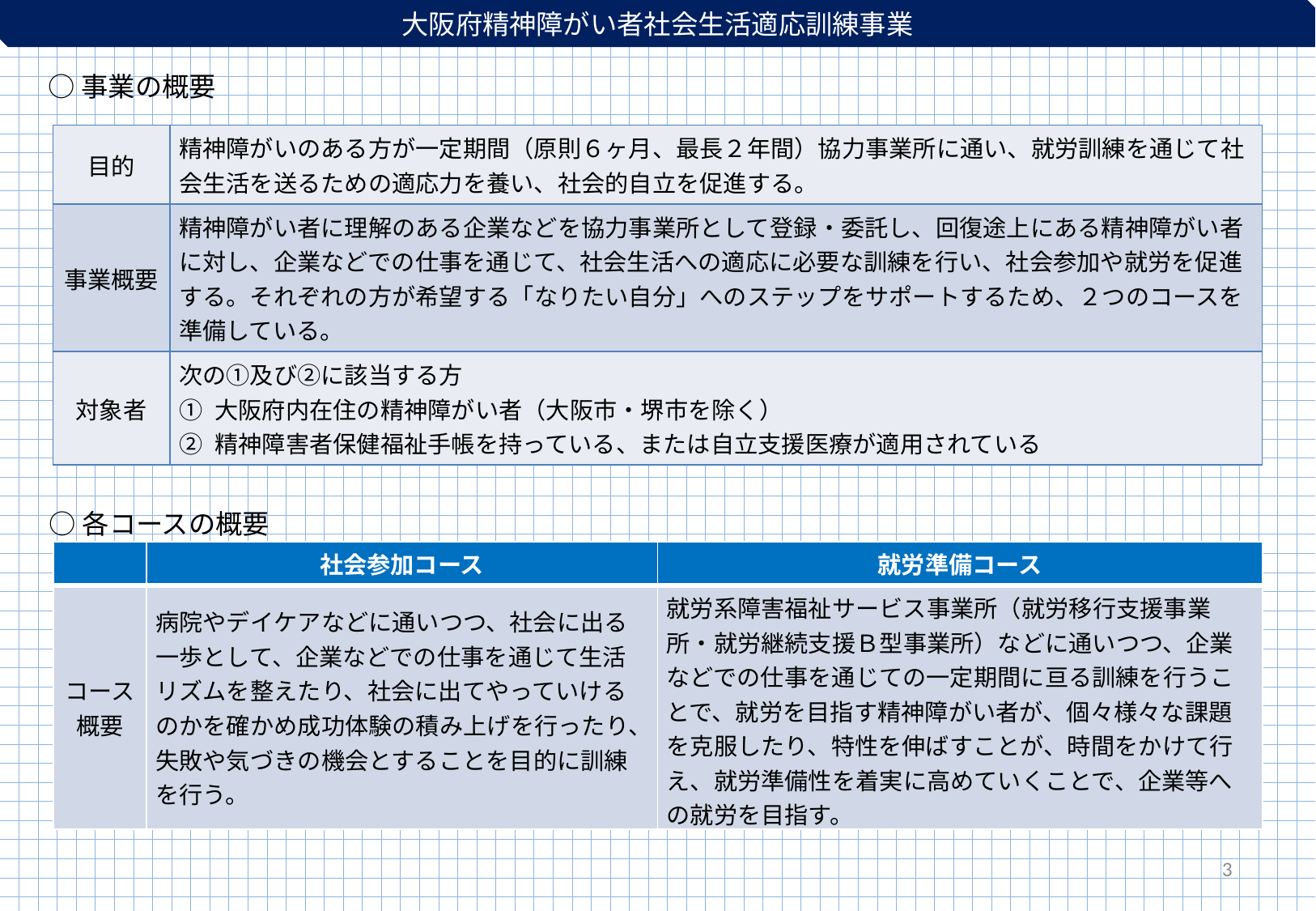

大阪府精神障がい者社会生活適応訓練事業
○事業の概要
| 目的 | 精神障がいのある方が一定期間（原則６ヶ月、最長２年間）協力事業所に通い、就労訓練を通じて社会生活を送るための適応力を養い、社会的自立を促進する。 |
| --- | --- |
| 事業概要 | 精神障がい者に理解のある企業などを協力事業所として登録・委託し、回復途上にある精神障がい者に対し、企業などでの仕事を通じて、社会生活への適応に必要な訓練を行い、社会参加や就労を促進する。それぞれの方が希望する「なりたい自分」へのステップをサポートするため、２つのコースを準備している。 |
| 対象者 | 次の①及び②に該当する方　 ① 大阪府内在住の精神障がい者（大阪市・堺市を除く） ② 精神障害者保健福祉手帳を持っている、または自立支援医療が適用されている |
○各コースの概要
|  | 社会参加コース | 就労準備コース |
| --- | --- | --- |
| コース 概要 | 病院やデイケアなどに通いつつ、社会に出る一歩として、企業などでの仕事を通じて生活リズムを整えたり、社会に出てやっていけるのかを確かめ成功体験の積み上げを行ったり、失敗や気づきの機会とすることを目的に訓練を行う。 | 就労系障害福祉サービス事業所（就労移行支援事業所・就労継続支援Ｂ型事業所）などに通いつつ、企業などでの仕事を通じての一定期間に亘る訓練を行うことで、就労を目指す精神障がい者が、個々様々な課題を克服したり、特性を伸ばすことが、時間をかけて行え、就労準備性を着実に高めていくことで、企業等への就労を目指す。 |
3